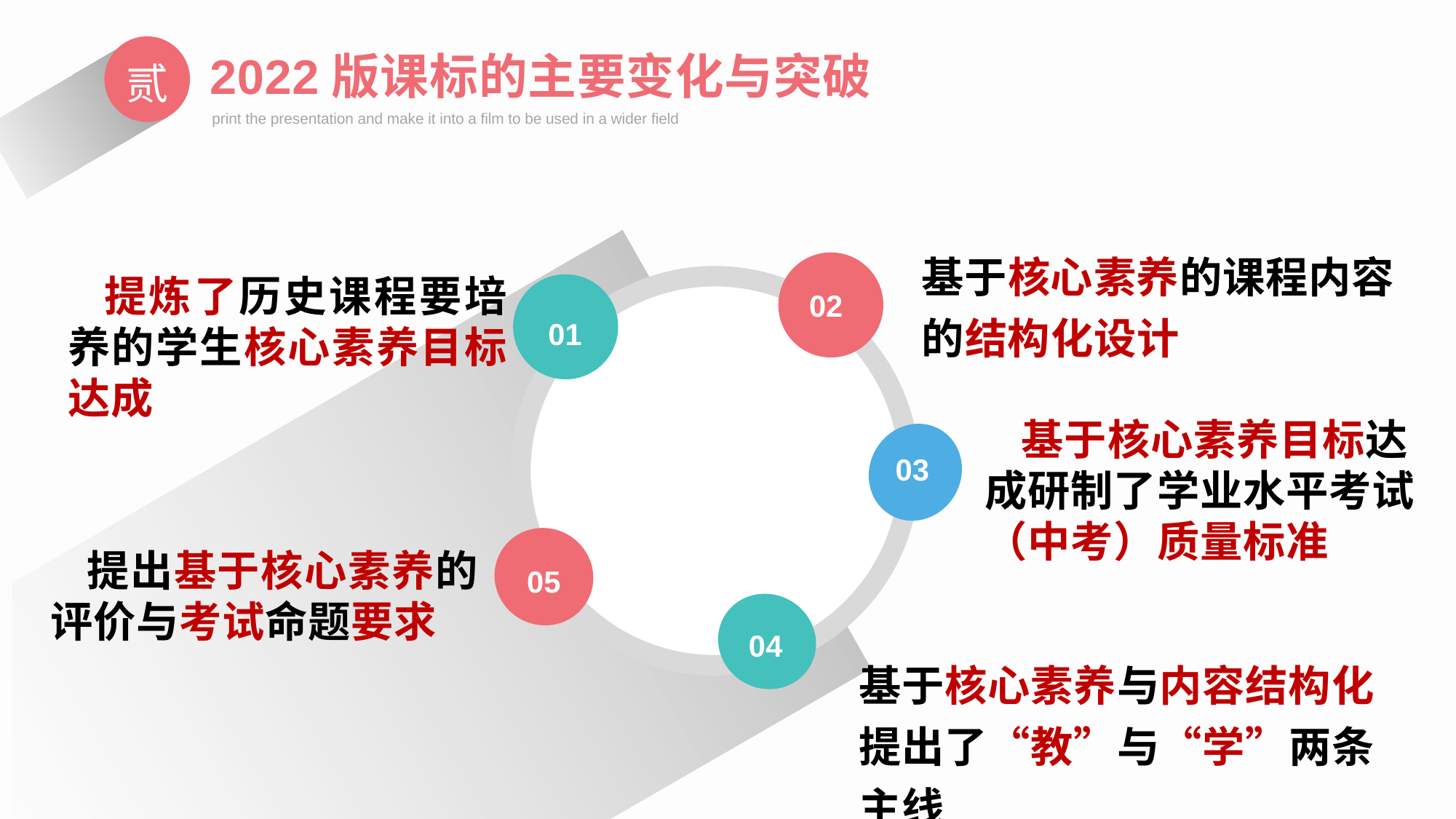

贰

2022版课标的主要变化与突破
print the presentation and make it into a film to be used in a wider field

02
01
03

05
04
基于核心素养的课程内容的结构化设计

提炼了历史课程要培养的学生核心素养目标达成

基于核心素养目标达成研制了学业水平考试（中考）质量标准

提出基于核心素养的评价与考试命题要求

基于核心素养与内容结构化提出了“教”与“学”两条主线